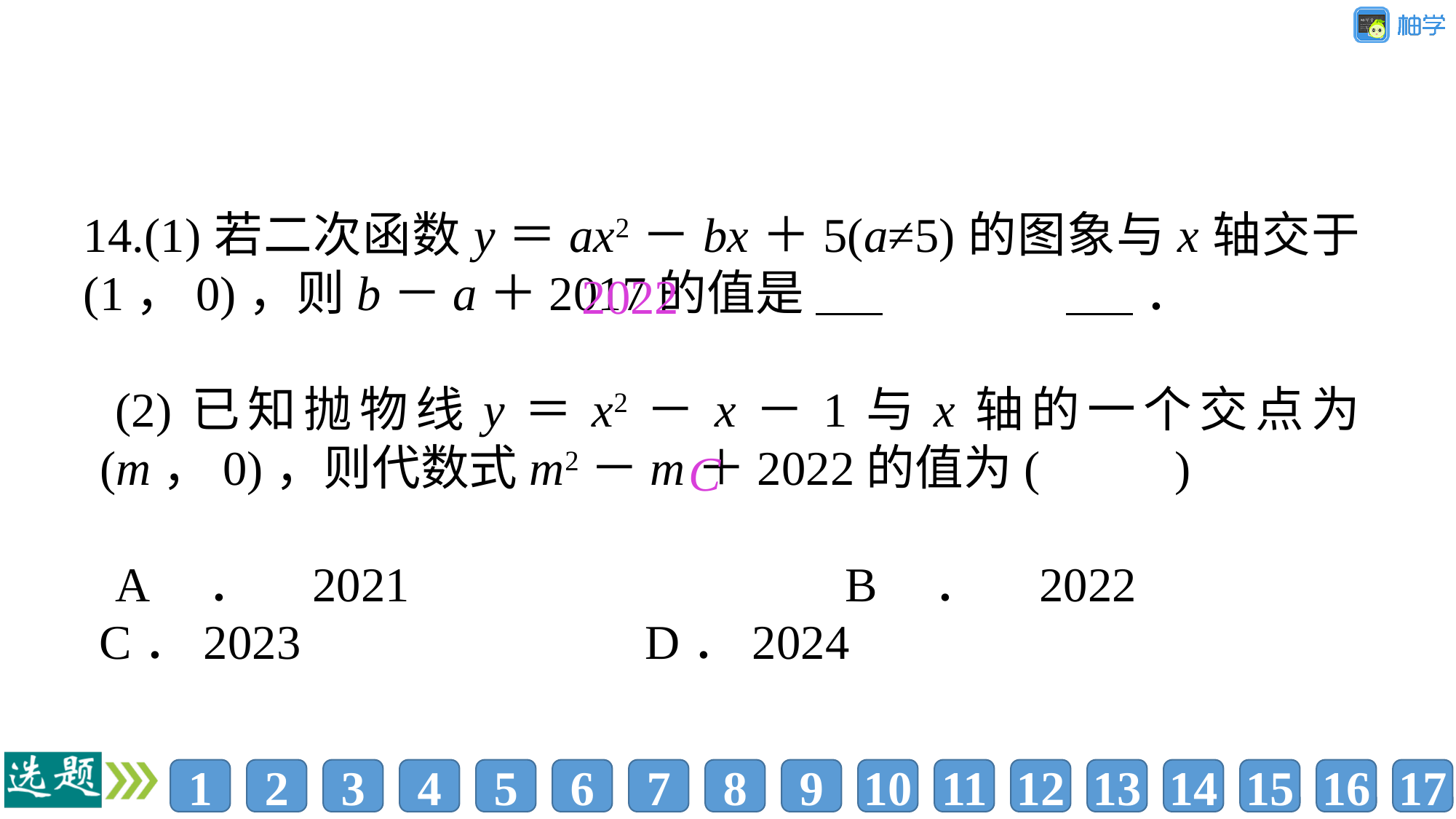

14.(1)若二次函数y＝ax2－bx＋5(a≠5)的图象与x轴交于(1，0)，则b－a＋2017的值是%//		//%．

(2)已知抛物线y＝x2－x－1与x轴的一个交点为(m，0)，则代数式m2－m＋2022的值为(%////%)

A．2021				B．2022			C．2023				D．2024
2022
C